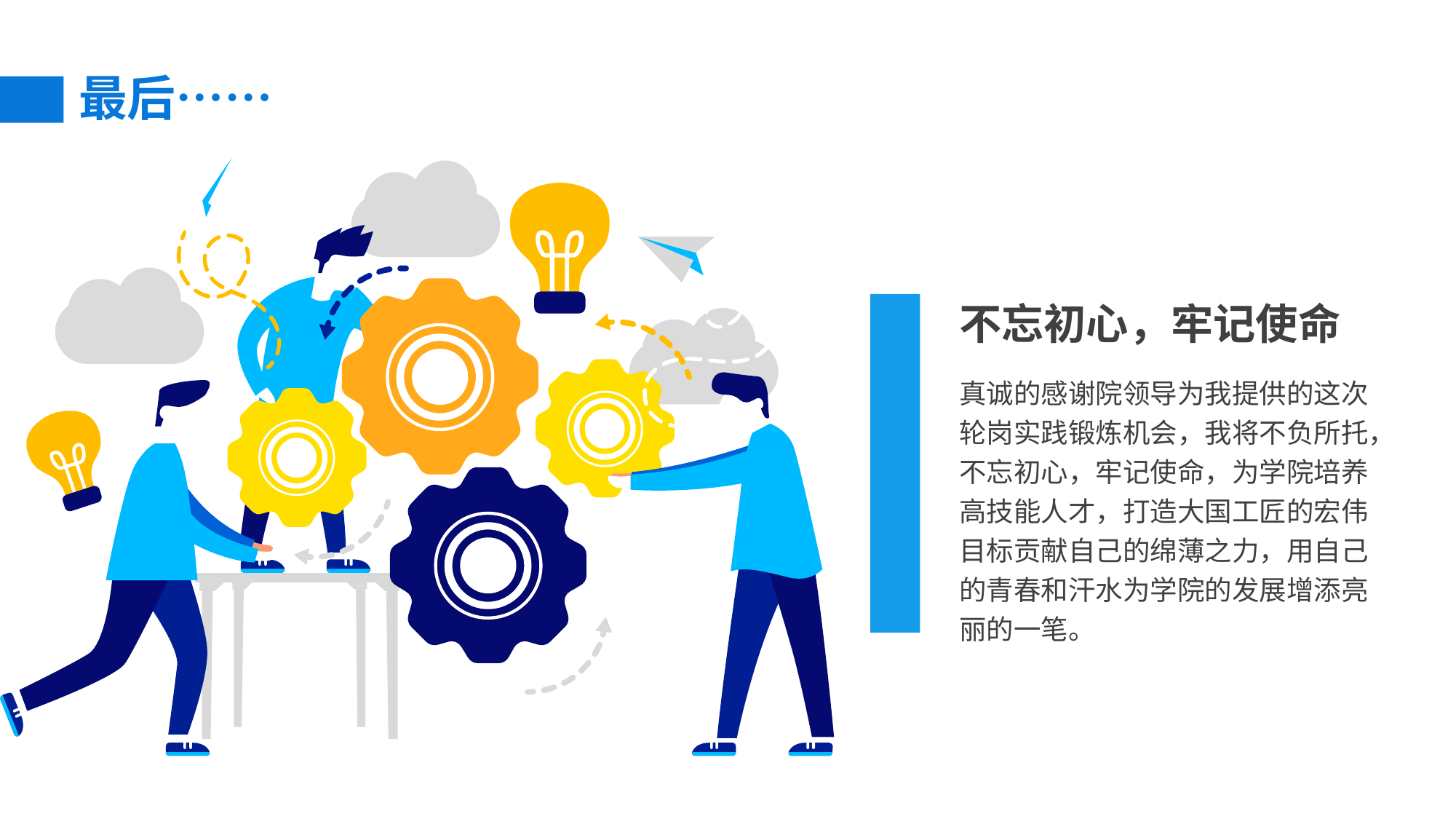

最后……

不忘初心，牢记使命

真诚的感谢院领导为我提供的这次轮岗实践锻炼机会，我将不负所托，不忘初心，牢记使命，为学院培养高技能人才，打造大国工匠的宏伟目标贡献自己的绵薄之力，用自己的青春和汗水为学院的发展增添亮丽的一笔。